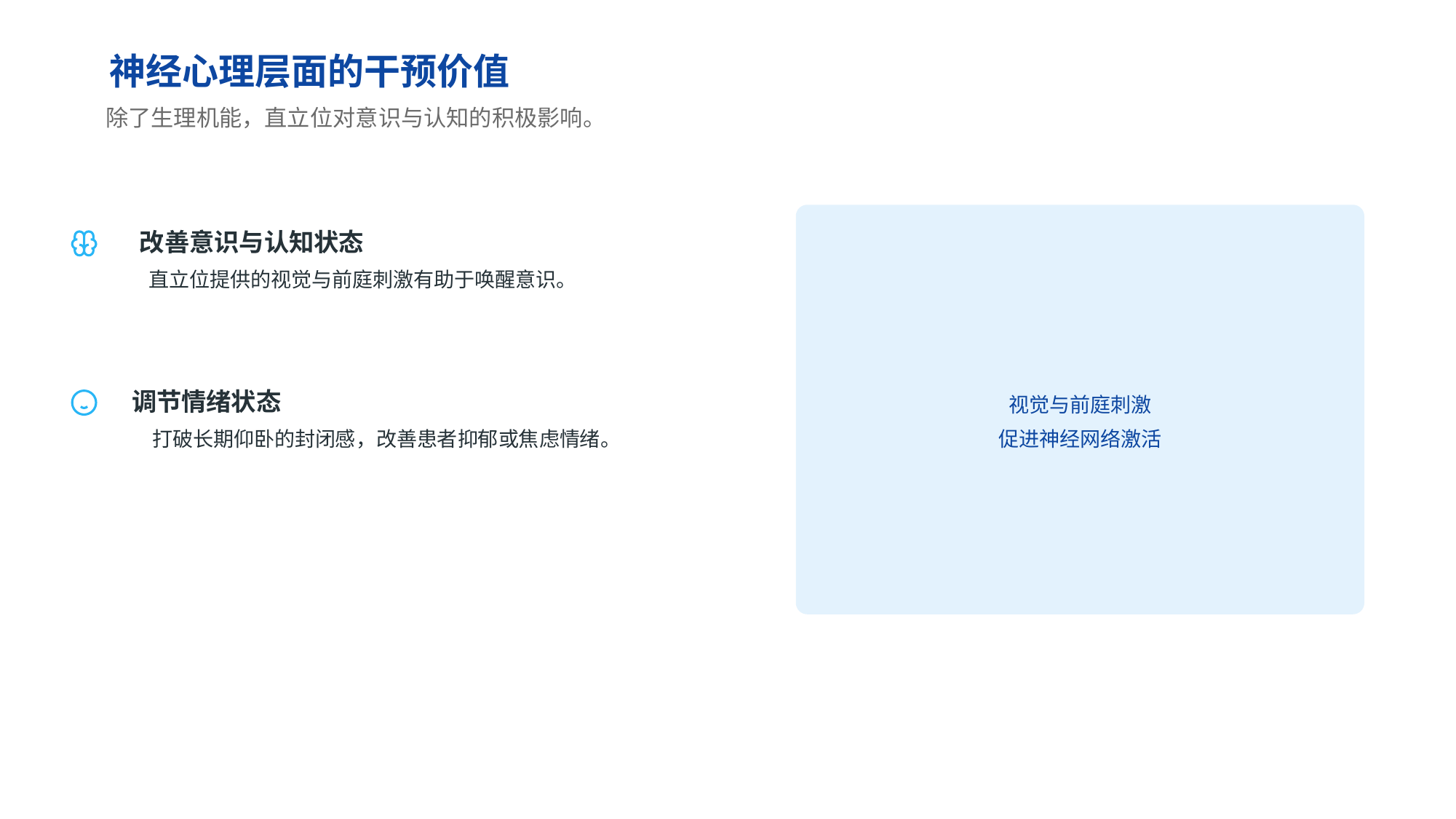

神经心理层面的干预价值
除了生理机能，直立位对意识与认知的积极影响。

视觉与前庭刺激
促进神经网络激活
改善意识与认知状态

直立位提供的视觉与前庭刺激有助于唤醒意识。
调节情绪状态

打破长期仰卧的封闭感，改善患者抑郁或焦虑情绪。